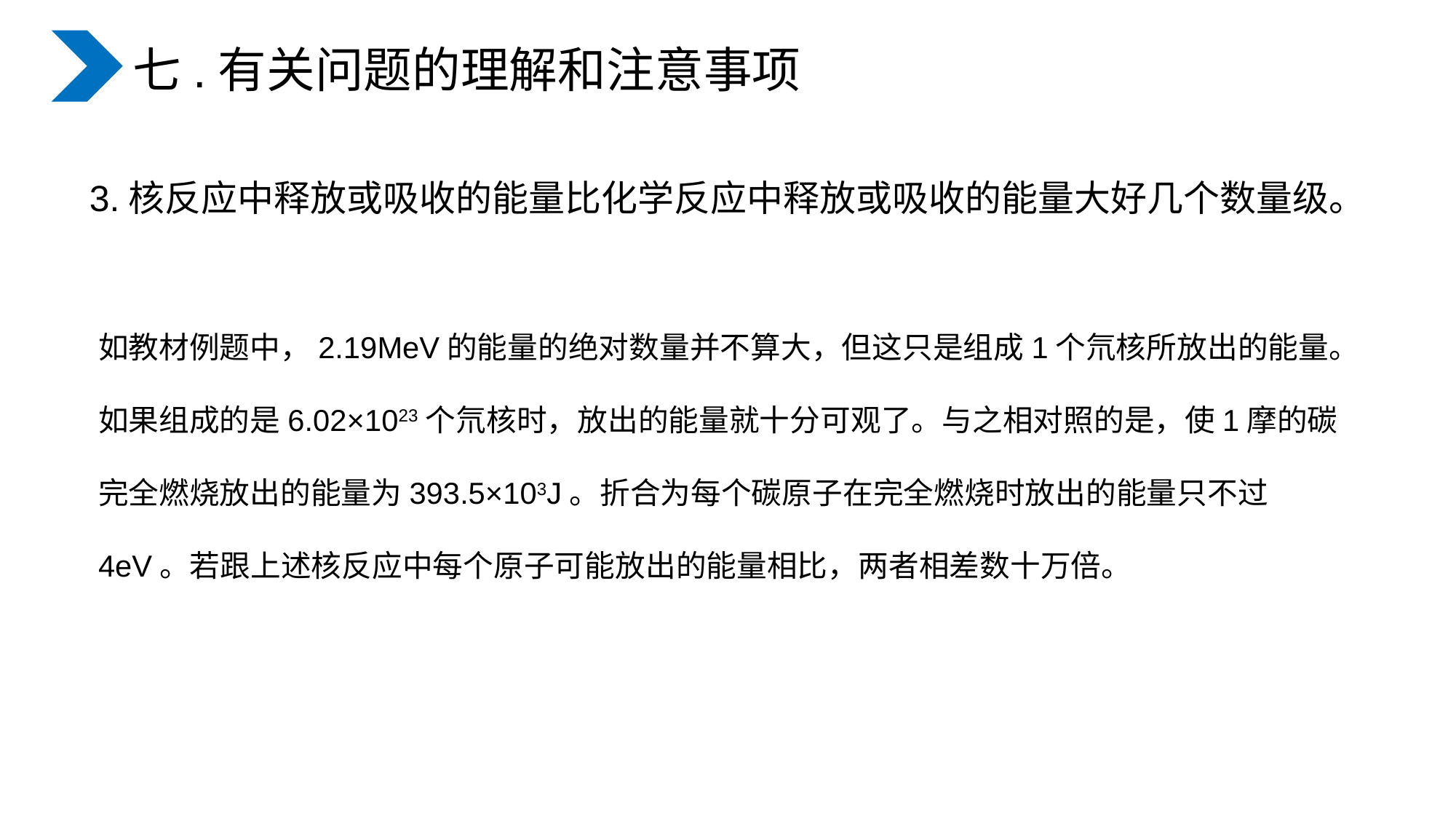

七.有关问题的理解和注意事项
3.核反应中释放或吸收的能量比化学反应中释放或吸收的能量大好几个数量级。
如教材例题中，2.19MeV的能量的绝对数量并不算大，但这只是组成1个氘核所放出的能量。如果组成的是6.02×1023个氘核时，放出的能量就十分可观了。与之相对照的是，使1摩的碳完全燃烧放出的能量为393.5×103J。折合为每个碳原子在完全燃烧时放出的能量只不过4eV。若跟上述核反应中每个原子可能放出的能量相比，两者相差数十万倍。